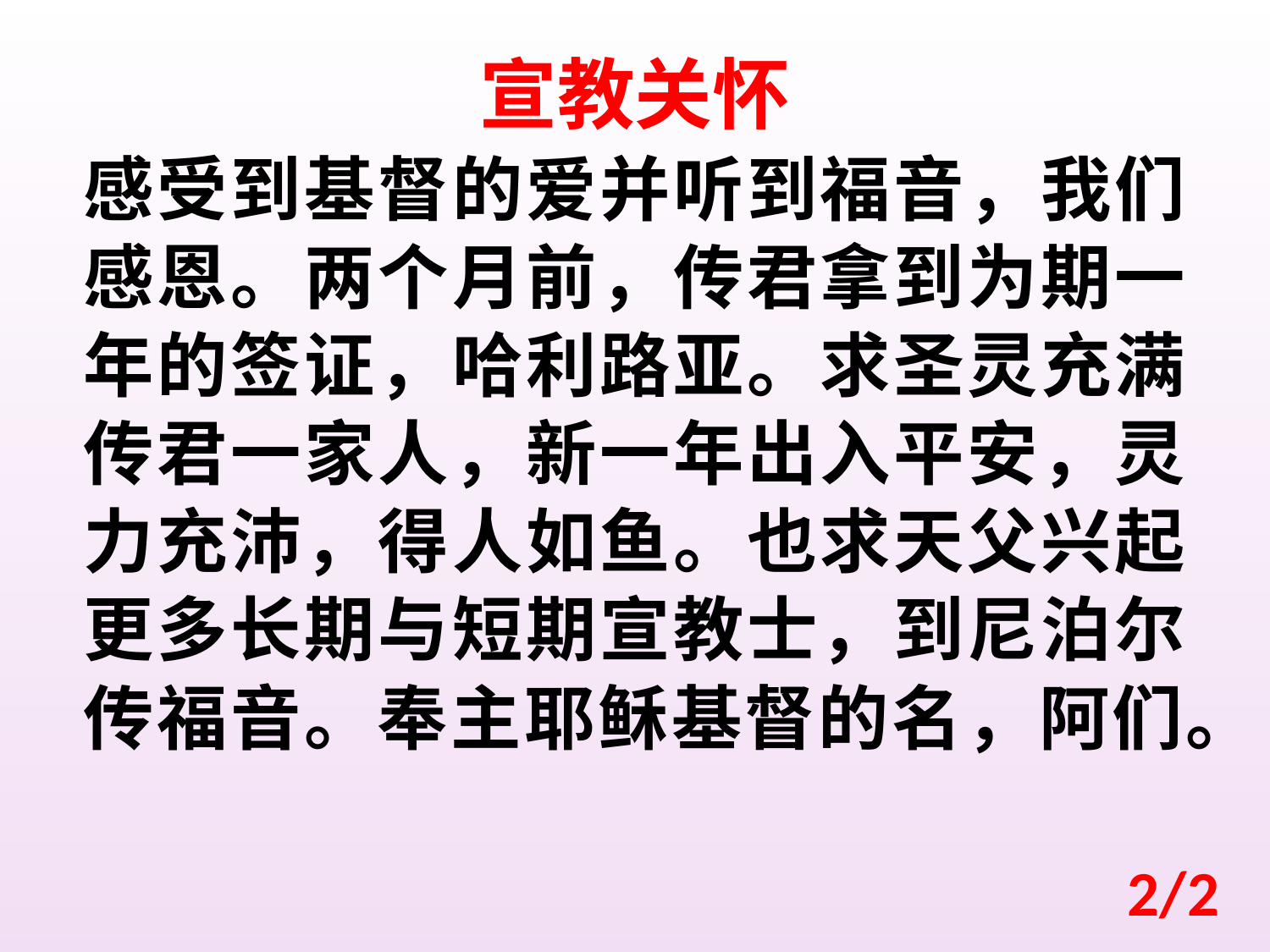

宣教关怀
感受到基督的爱并听到福音，我们感恩。两个月前，传君拿到为期一年的签证，哈利路亚。求圣灵充满传君一家人，新一年出入平安，灵力充沛，得人如鱼。也求天父兴起更多长期与短期宣教士，到尼泊尔传福音。奉主耶稣基督的名，阿们。
2/2